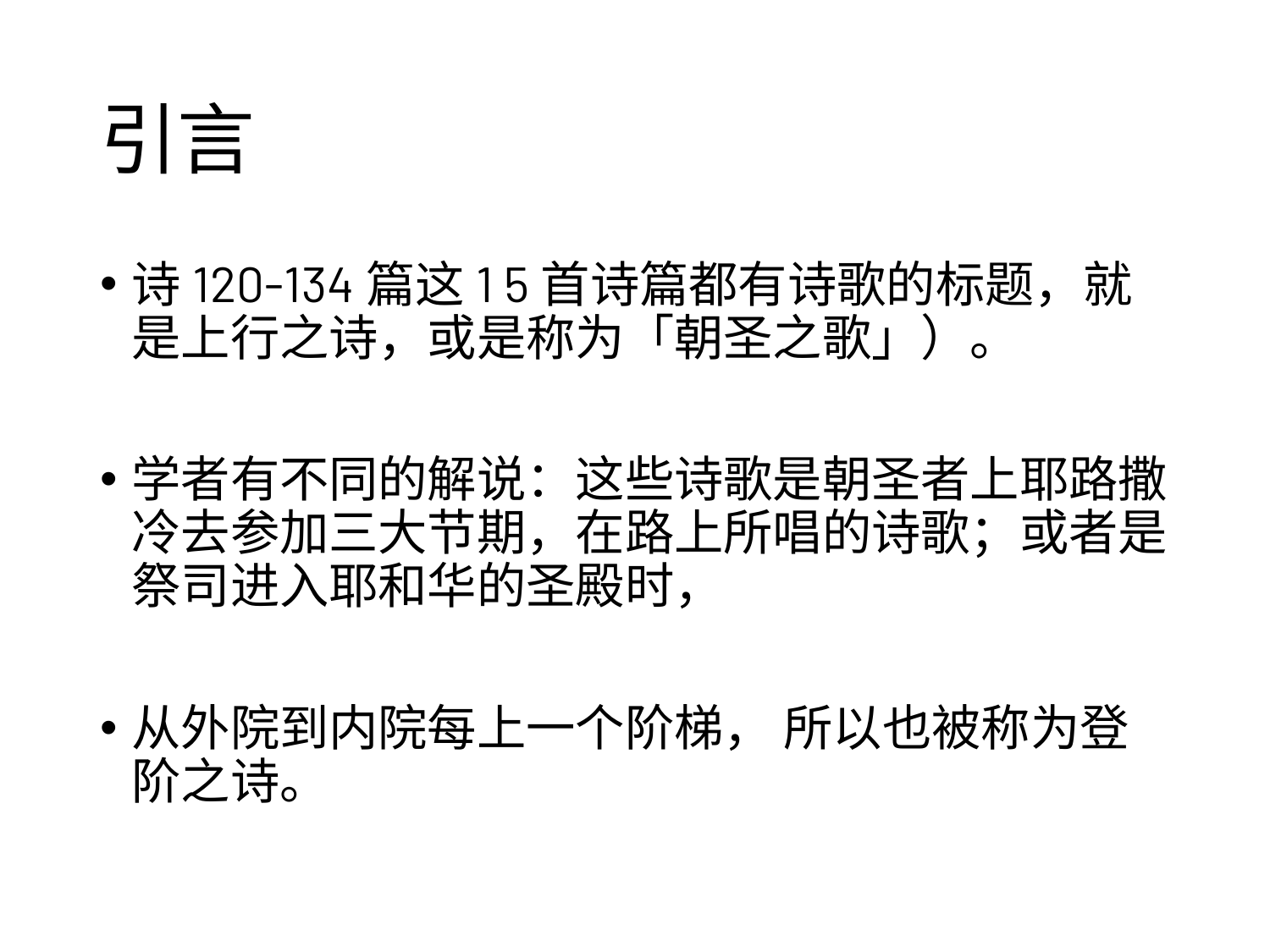

# 引言
诗120-134篇这1 5首诗篇都有诗歌的标题，就是上行之诗，或是称为「朝圣之歌」）。

学者有不同的解说：这些诗歌是朝圣者上耶路撒冷去参加三大节期，在路上所唱的诗歌；或者是祭司进入耶和华的圣殿时，

从外院到内院每上一个阶梯， 所以也被称为登阶之诗。